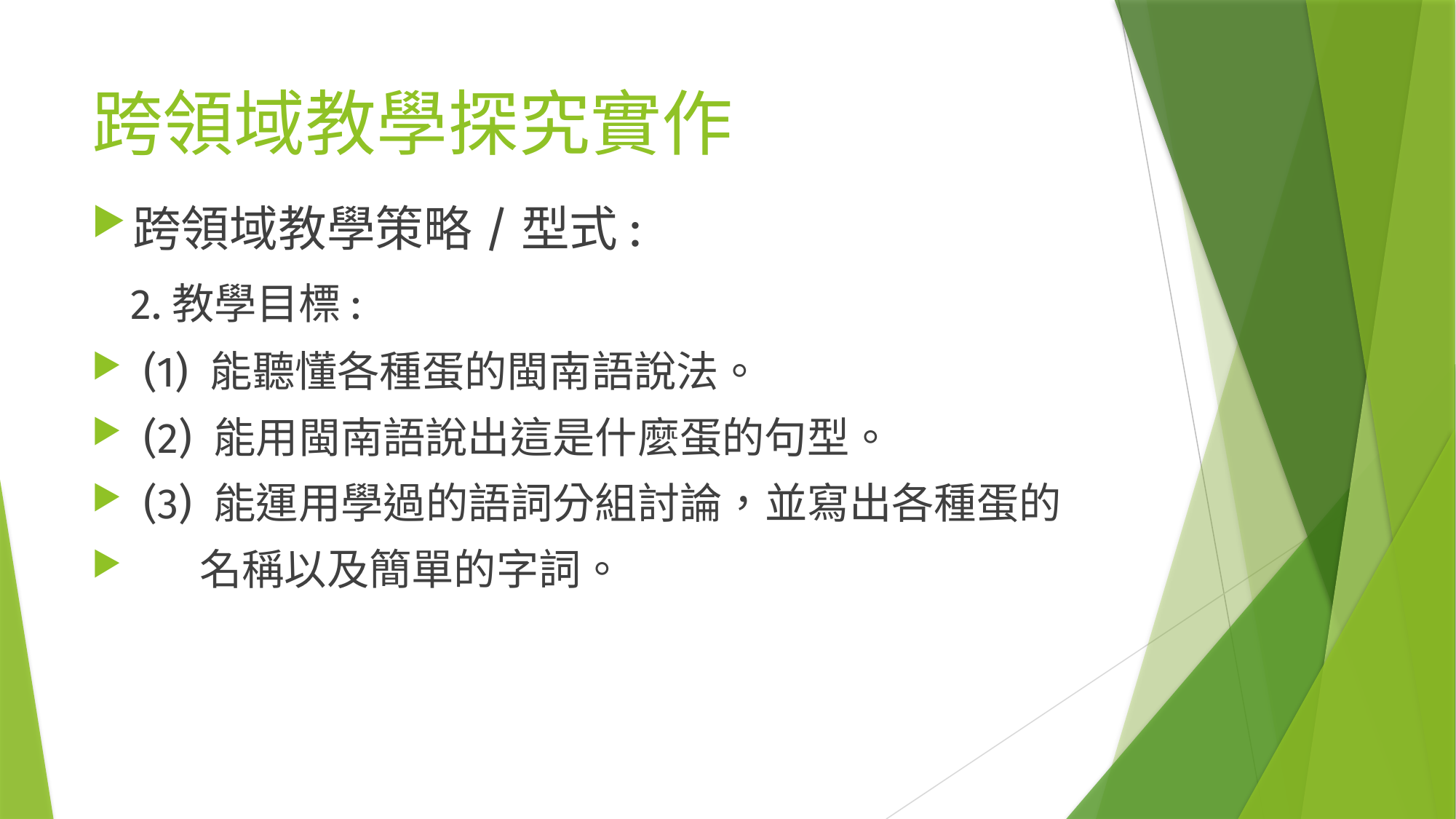

# 跨領域教學探究實作
跨領域教學策略/型式:
   2.教學目標:
 (1) 能聽懂各種蛋的閩南語說法。
 (2) 能用閩南語說出這是什麼蛋的句型。
 (3) 能運用學過的語詞分組討論，並寫出各種蛋的
      名稱以及簡單的字詞。